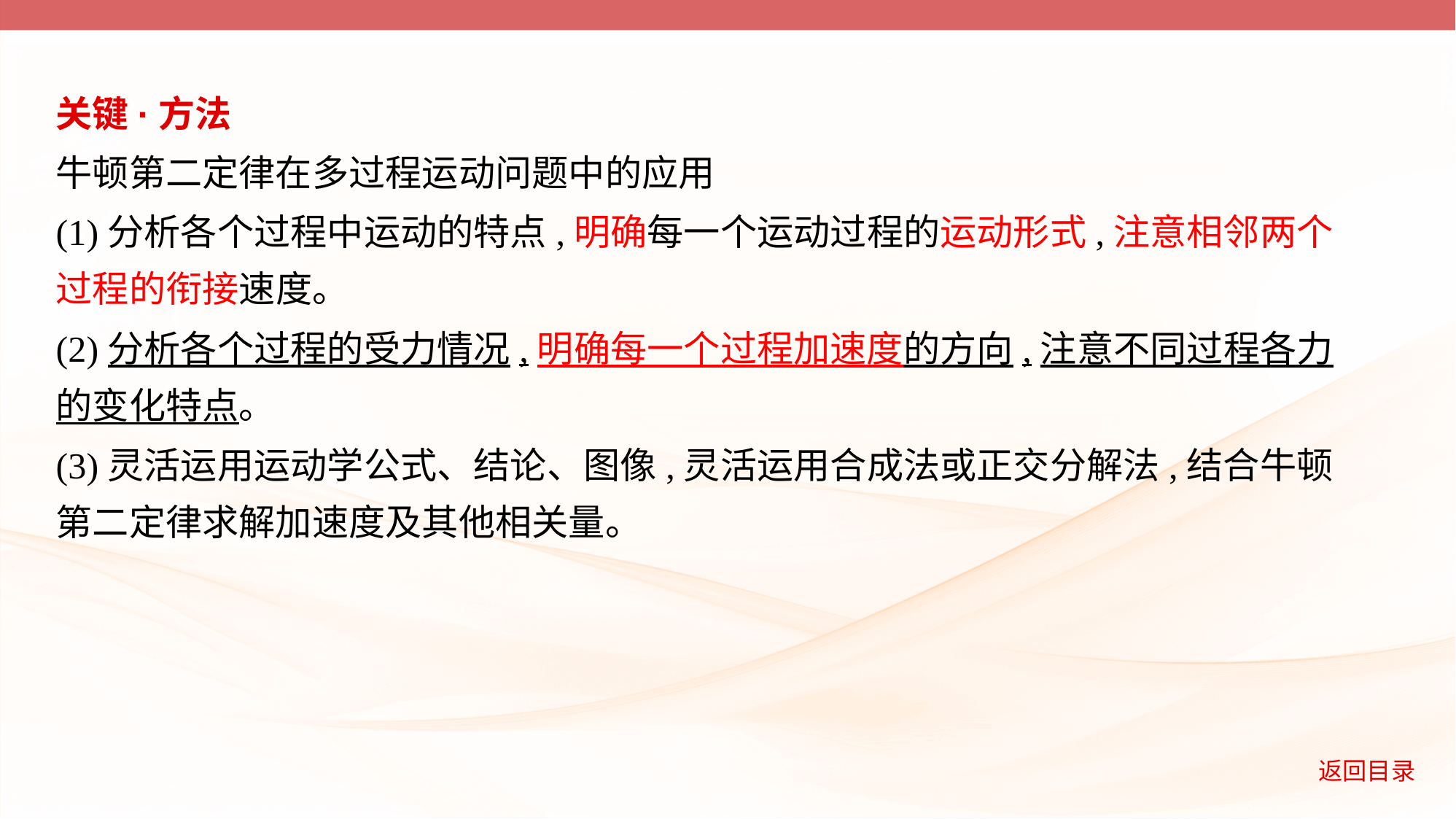

关键·方法
牛顿第二定律在多过程运动问题中的应用
(1)分析各个过程中运动的特点,明确每一个运动过程的运动形式,注意相邻两个过程的衔接速度。
(2)分析各个过程的受力情况,明确每一个过程加速度的方向,注意不同过程各力的变化特点。
(3)灵活运用运动学公式、结论、图像,灵活运用合成法或正交分解法,结合牛顿第二定律求解加速度及其他相关量。